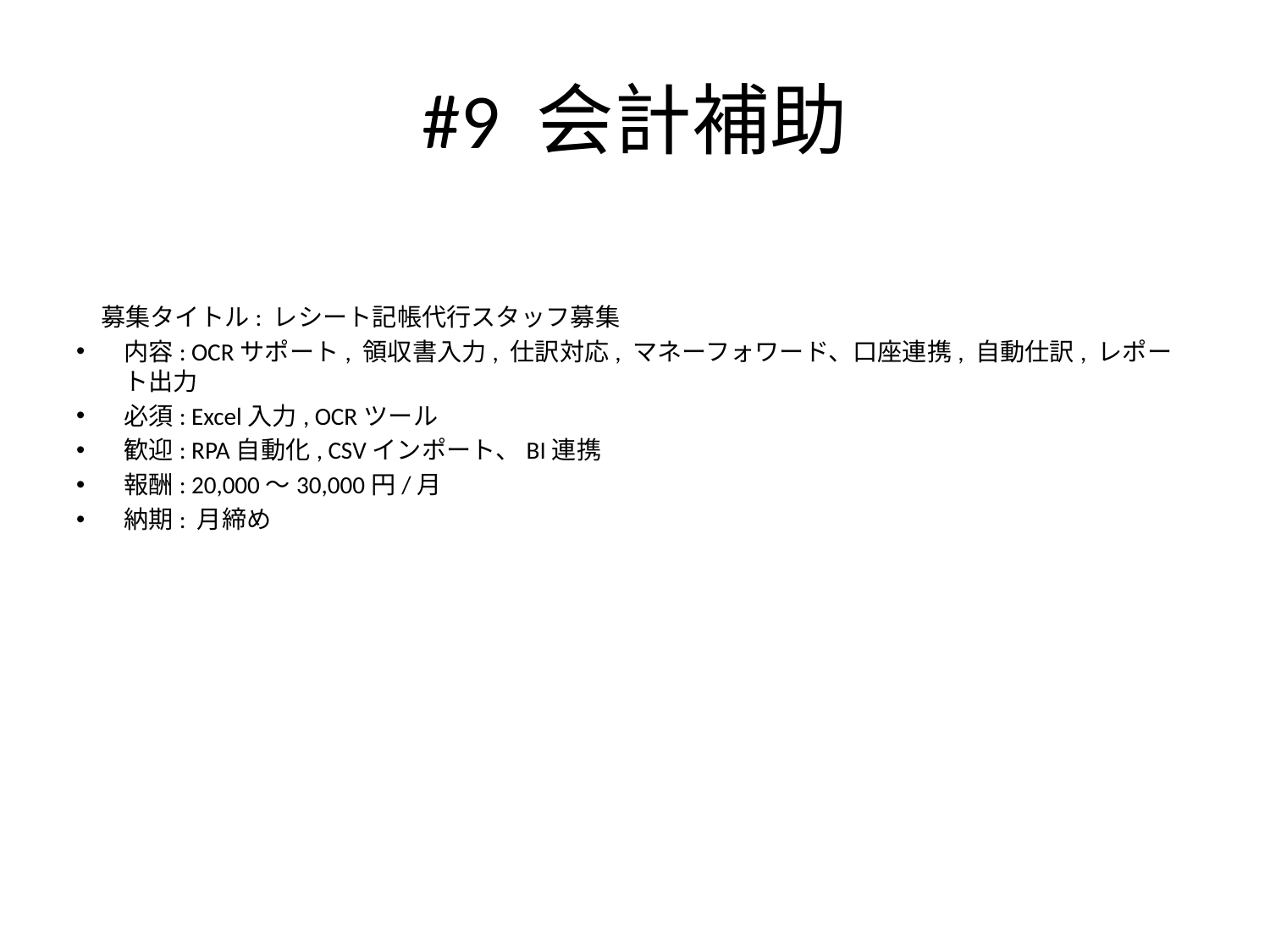

# #9 会計補助

　募集タイトル: レシート記帳代行スタッフ募集
内容: OCRサポート, 領収書入力, 仕訳対応, マネーフォワード、口座連携, 自動仕訳, レポート出力
必須: Excel入力, OCRツール
歓迎: RPA自動化, CSVインポート、BI連携
報酬: 20,000～30,000円/月
納期: 月締め